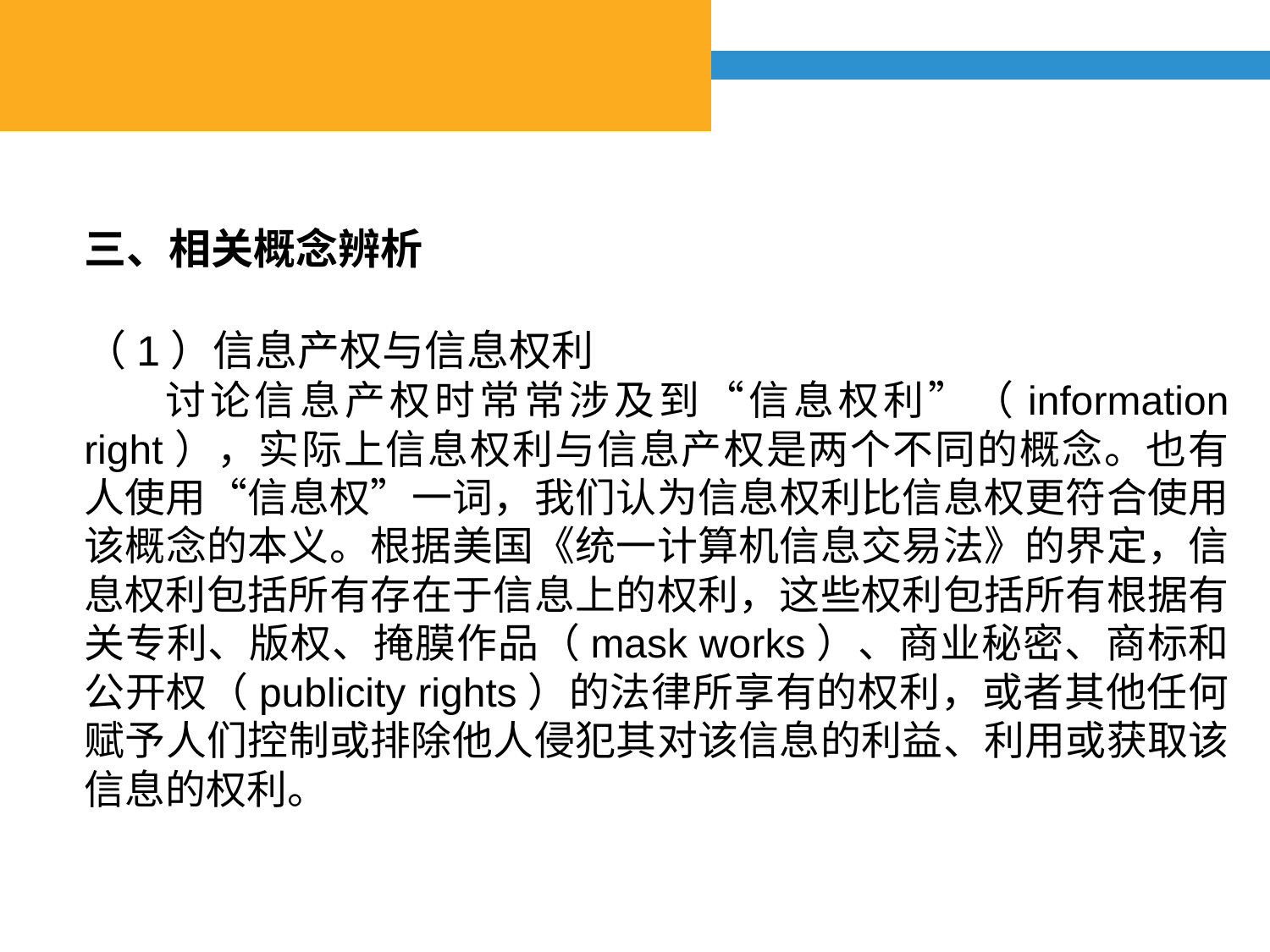

三、相关概念辨析

（1）信息产权与信息权利
     讨论信息产权时常常涉及到“信息权利”（information right），实际上信息权利与信息产权是两个不同的概念。也有人使用“信息权”一词，我们认为信息权利比信息权更符合使用该概念的本义。根据美国《统一计算机信息交易法》的界定，信息权利包括所有存在于信息上的权利，这些权利包括所有根据有关专利、版权、掩膜作品（mask works）、商业秘密、商标和公开权（publicity rights）的法律所享有的权利，或者其他任何赋予人们控制或排除他人侵犯其对该信息的利益、利用或获取该信息的权利。